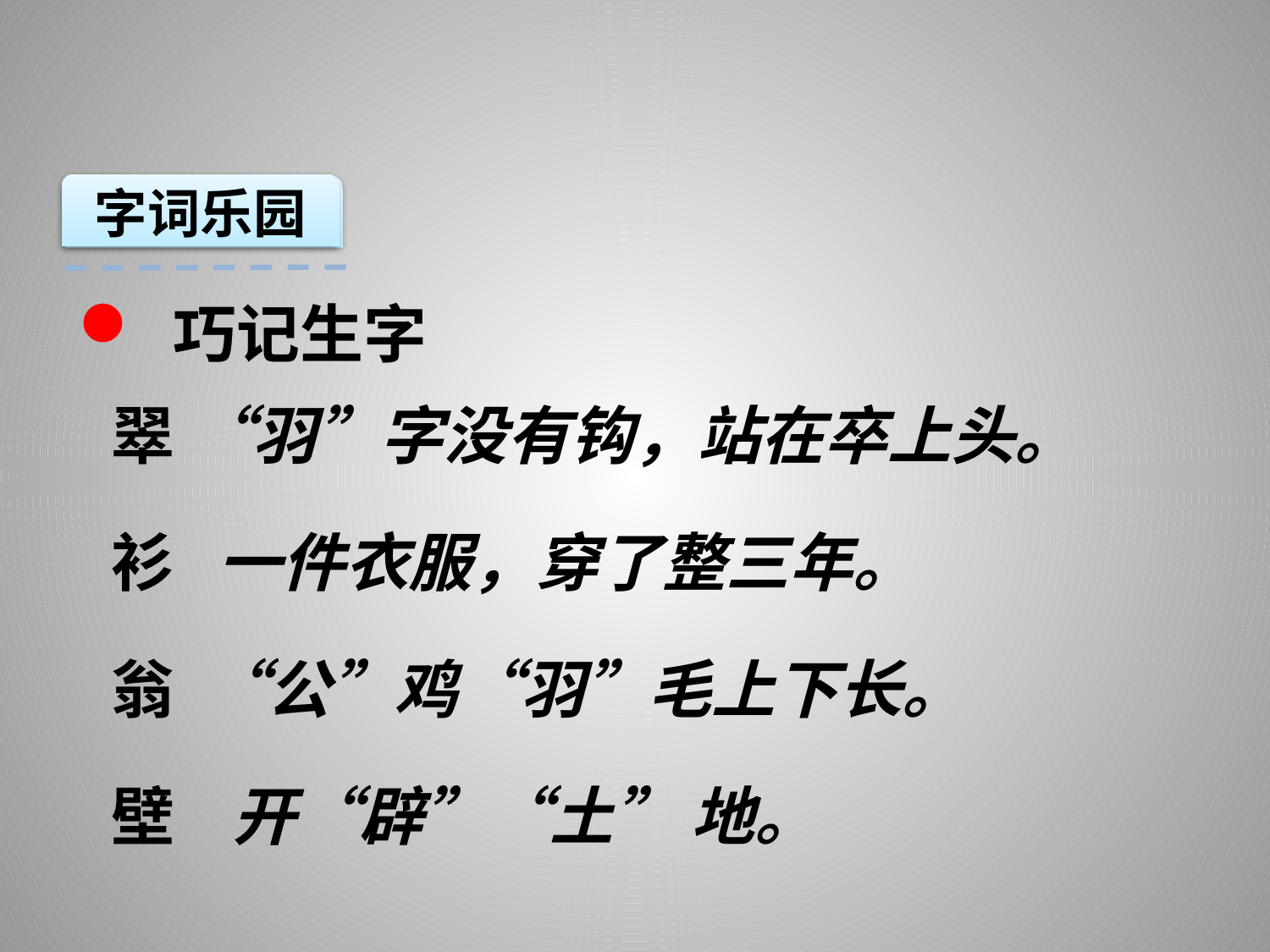

字词乐园

巧记生字
翠 “羽”字没有钩，站在卒上头。
衫   一件衣服，穿了整三年。
翁  “公”鸡“羽”毛上下长。
壁    开“辟”“土” 地。